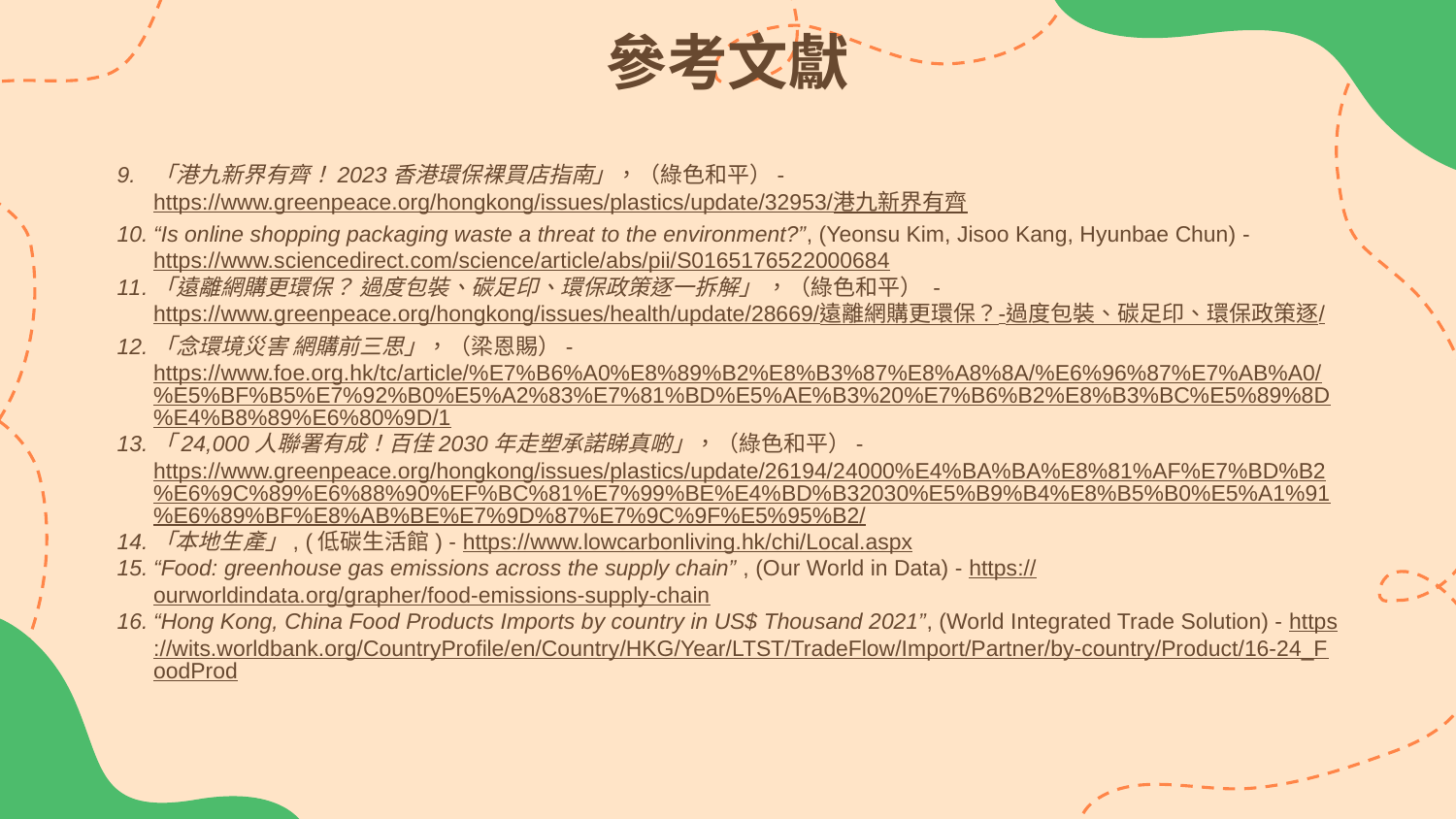

參考文獻
「港九新界有齊！2023香港環保裸買店指南」，（綠色和平）- https://www.greenpeace.org/hongkong/issues/plastics/update/32953/港九新界有齊
“Is online shopping packaging waste a threat to the environment?”, (Yeonsu Kim, Jisoo Kang, Hyunbae Chun) - https://www.sciencedirect.com/science/article/abs/pii/S0165176522000684
「遠離網購更環保？ 過度包裝、碳足印、環保政策逐一拆解」 ，（綠色和平） - https://www.greenpeace.org/hongkong/issues/health/update/28669/遠離網購更環保？-過度包裝、碳足印、環保政策逐/
「念環境災害 網購前三思」，（梁恩賜）-  https://www.foe.org.hk/tc/article/%E7%B6%A0%E8%89%B2%E8%B3%87%E8%A8%8A/%E6%96%87%E7%AB%A0/%E5%BF%B5%E7%92%B0%E5%A2%83%E7%81%BD%E5%AE%B3%20%E7%B6%B2%E8%B3%BC%E5%89%8D%E4%B8%89%E6%80%9D/1
「24,000人聯署有成！百佳2030年走塑承諾睇真啲」，（綠色和平）-  https://www.greenpeace.org/hongkong/issues/plastics/update/26194/24000%E4%BA%BA%E8%81%AF%E7%BD%B2%E6%9C%89%E6%88%90%EF%BC%81%E7%99%BE%E4%BD%B32030%E5%B9%B4%E8%B5%B0%E5%A1%91%E6%89%BF%E8%AB%BE%E7%9D%87%E7%9C%9F%E5%95%B2/
「本地生產」, (低碳生活館) - https://www.lowcarbonliving.hk/chi/Local.aspx
“Food: greenhouse gas emissions across the supply chain” , (Our World in Data) - https://ourworldindata.org/grapher/food-emissions-supply-chain
“Hong Kong, China Food Products Imports by country in US$ Thousand 2021”, (World Integrated Trade Solution) - https://wits.worldbank.org/CountryProfile/en/Country/HKG/Year/LTST/TradeFlow/Import/Partner/by-country/Product/16-24_FoodProd